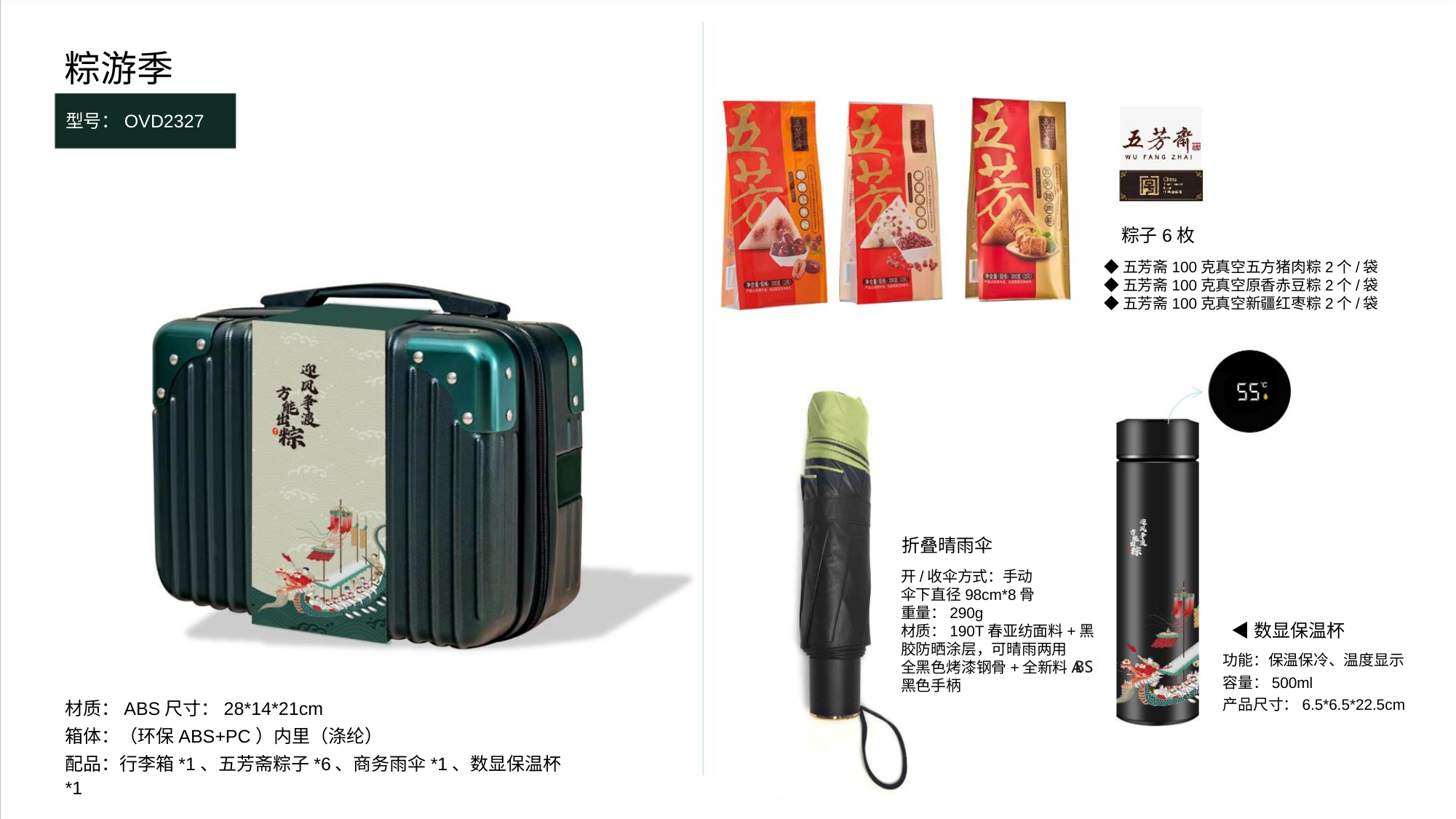

粽游季
型号：OVD2327

粽子6枚
◆五芳斋100克真空五方猪肉粽2个/袋
◆五芳斋100克真空原香赤豆粽2个/袋
◆五芳斋100克真空新疆红枣粽2个/袋
折叠晴雨伞
开/收伞方式：手动
伞下直径98cm*8骨
重量：290g
材质：190T春亚纺面料+黑
胶防晒涂层，可晴雨两用
全黑色烤漆钢骨+全新料A
黑色手柄
◀数显保温杯
功能：保温保冷、温度显示
容量：500ml
产品尺寸：6.5*6.5*22.5cm
材质：ABS尺寸：28*14*21cm
箱体：（环保ABS+PC）内里（涤纶）
配品：行李箱*1、五芳斋粽子*6、商务雨伞*1、数显保温杯*1